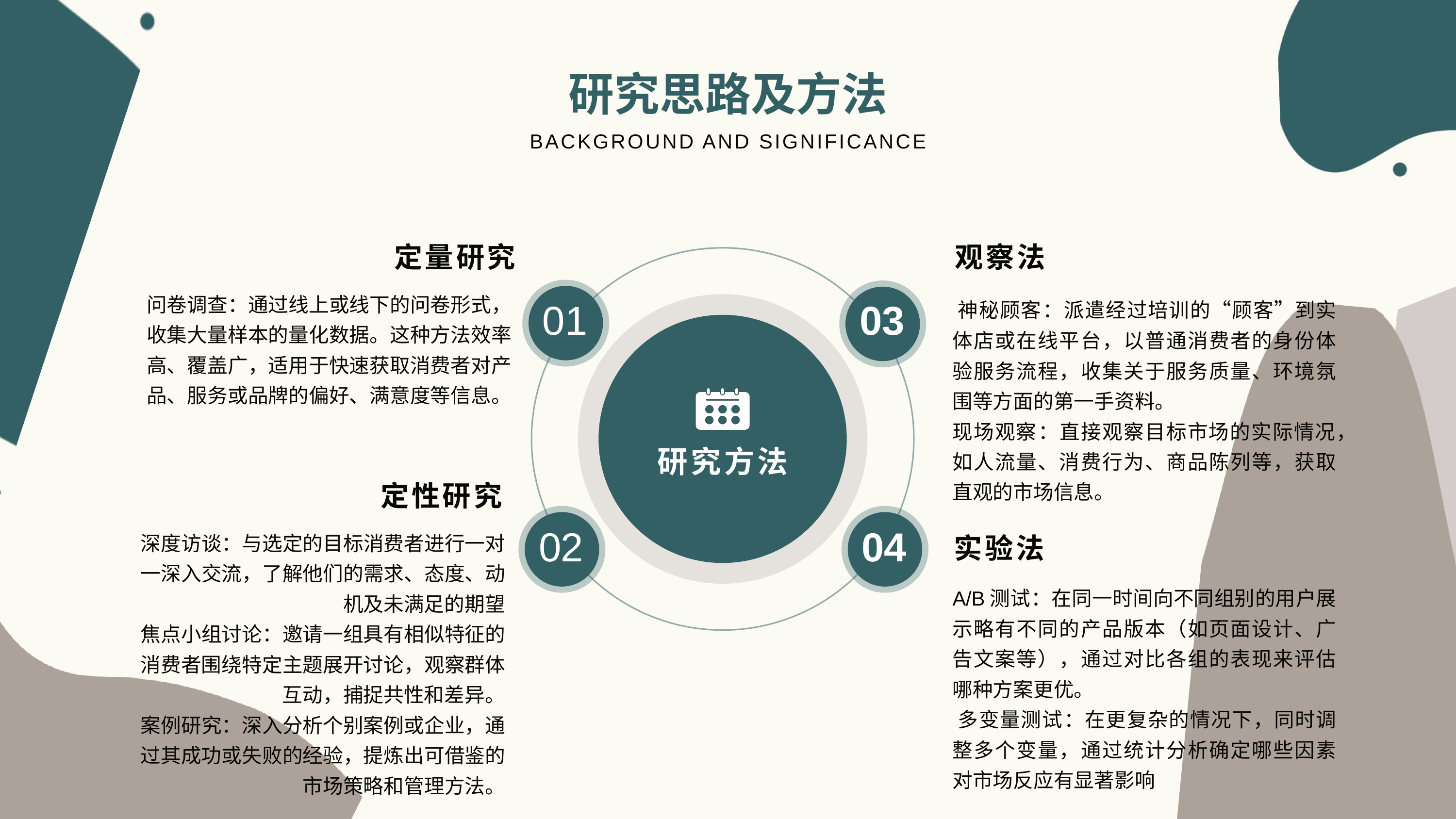

研究思路及方法
BACKGROUND AND SIGNIFICANCE

 ‌定量研究‌
观察法‌

问卷调查‌：通过线上或线下的问卷形式，收集大量样本的量化数据。这种方法效率高、覆盖广，适用于快速获取消费者对产品、服务或品牌的偏好、满意度等信息。

‌神秘顾客‌：派遣经过培训的“顾客”到实体店或在线平台，以普通消费者的身份体验服务流程，收集关于服务质量、环境氛围等方面的第一手资料。‌
现场观察‌：直接观察目标市场的实际情况，如人流量、消费行为、商品陈列等，获取直观的市场信息。

01
03

研究方法
定性研究‌

深度访谈‌：与选定的目标消费者进行一对一深入交流，了解他们的需求、态度、动机及未满足的期望
‌焦点小组讨论‌：邀请一组具有相似特征的消费者围绕特定主题展开讨论，观察群体互动，捕捉共性和差异。
‌案例研究‌：深入分析个别案例或企业，通过其成功或失败的经验，提炼出可借鉴的市场策略和管理方法。
实验法‌
02
04

‌A/B测试‌：在同一时间向不同组别的用户展示略有不同的产品版本（如页面设计、广告文案等），通过对比各组的表现来评估哪种方案更优。
‌多变量测试‌：在更复杂的情况下，同时调整多个变量，通过统计分析确定哪些因素对市场反应有显著影响